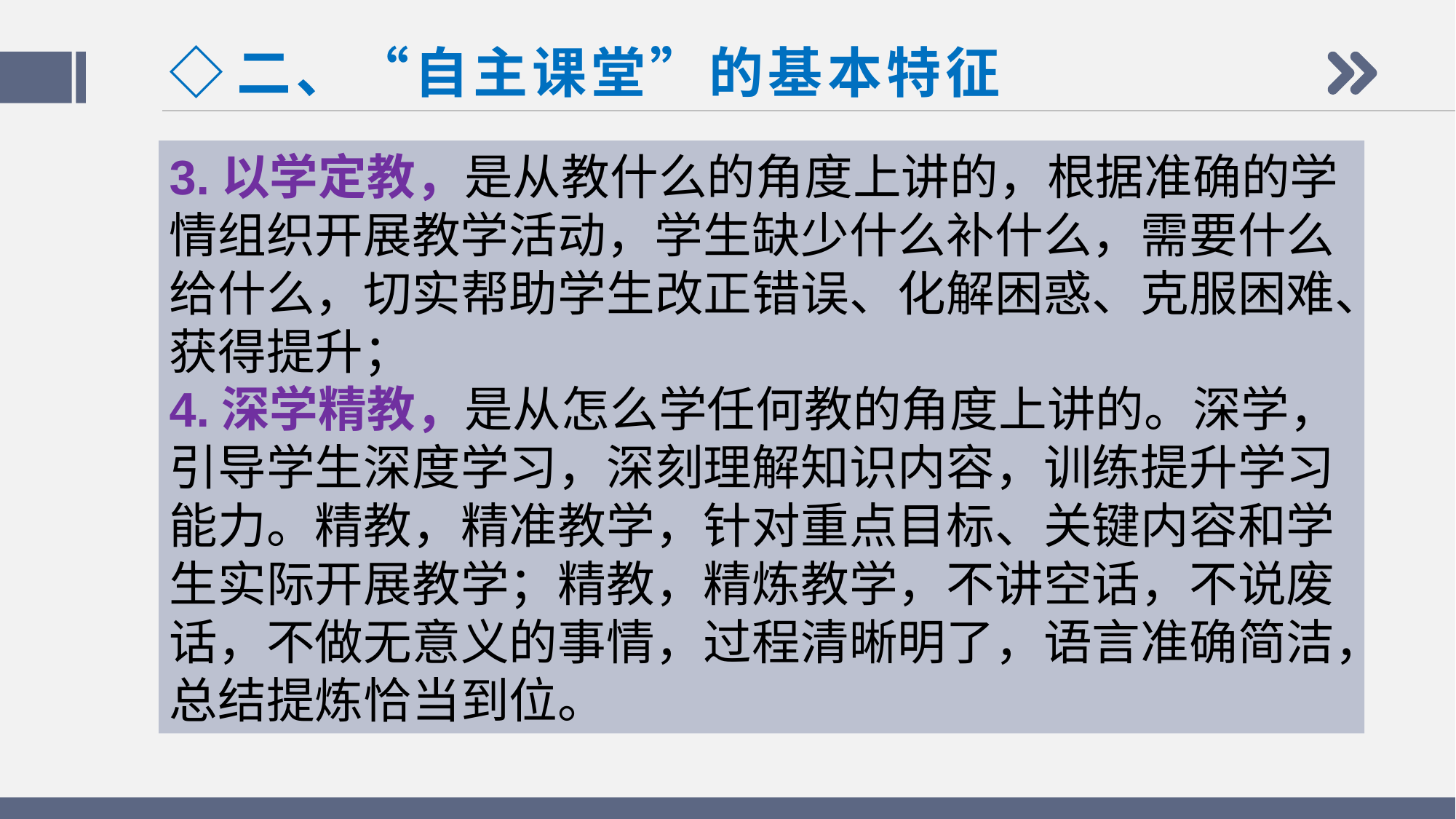

◇二、“自主课堂”的基本特征
3.以学定教，是从教什么的角度上讲的，根据准确的学情组织开展教学活动，学生缺少什么补什么，需要什么给什么，切实帮助学生改正错误、化解困惑、克服困难、获得提升；
4.深学精教，是从怎么学任何教的角度上讲的。深学，引导学生深度学习，深刻理解知识内容，训练提升学习能力。精教，精准教学，针对重点目标、关键内容和学生实际开展教学；精教，精炼教学，不讲空话，不说废话，不做无意义的事情，过程清晰明了，语言准确简洁，总结提炼恰当到位。